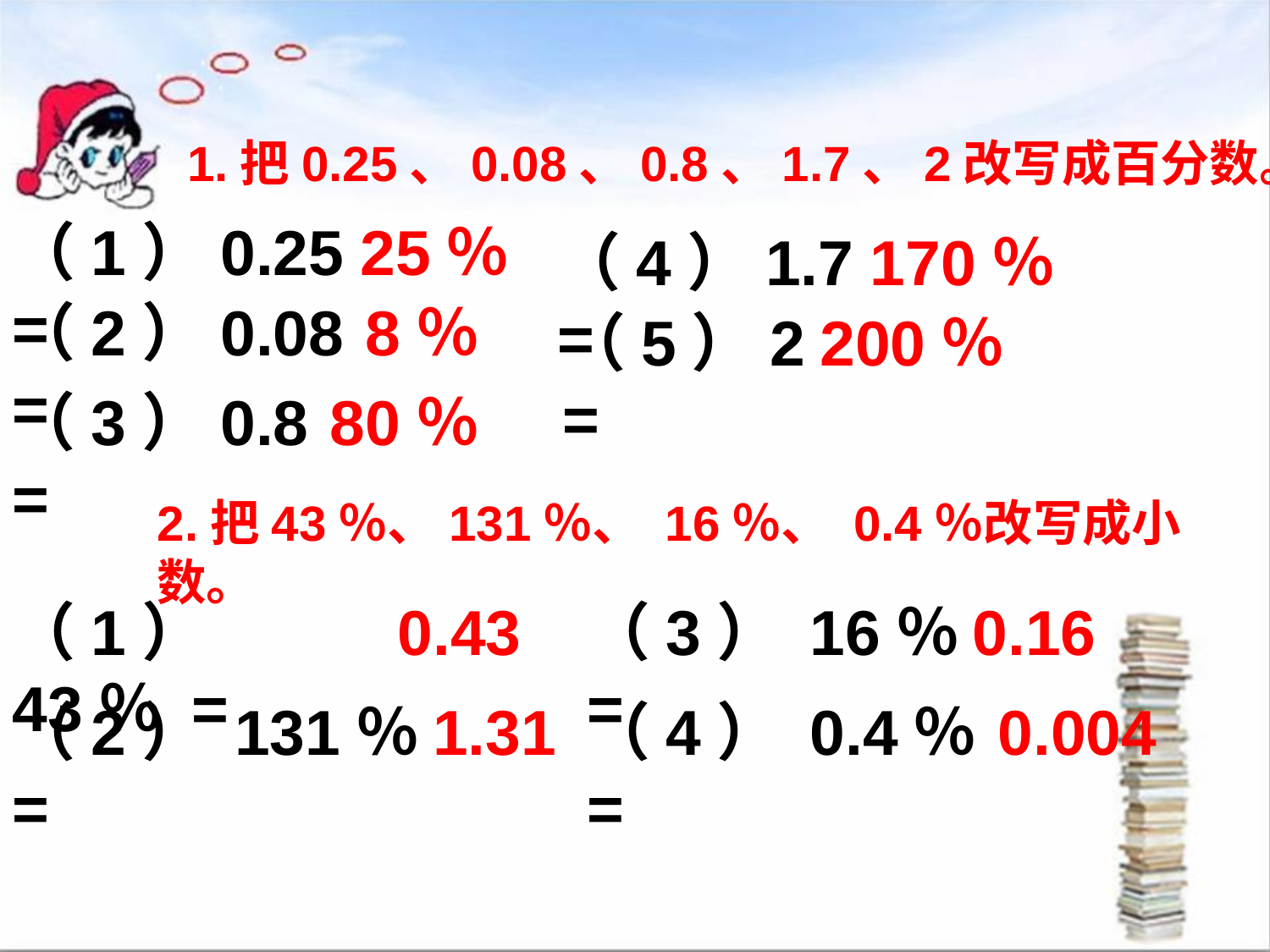

1.把0.25、0.08、0.8、1.7、2改写成百分数。
（1）0.25 =
25％
（4）1.7 =
170％
（2）0.08 =
8％
（5）2 =
200％
（3）0.8 =
80％
2.把43％、131％、 16％、 0.4％改写成小数。
（1） 43％ =
0.43
（3） 16％ =
0.16
（2） 131％ =
1.31
（4） 0.4％ =
0.004